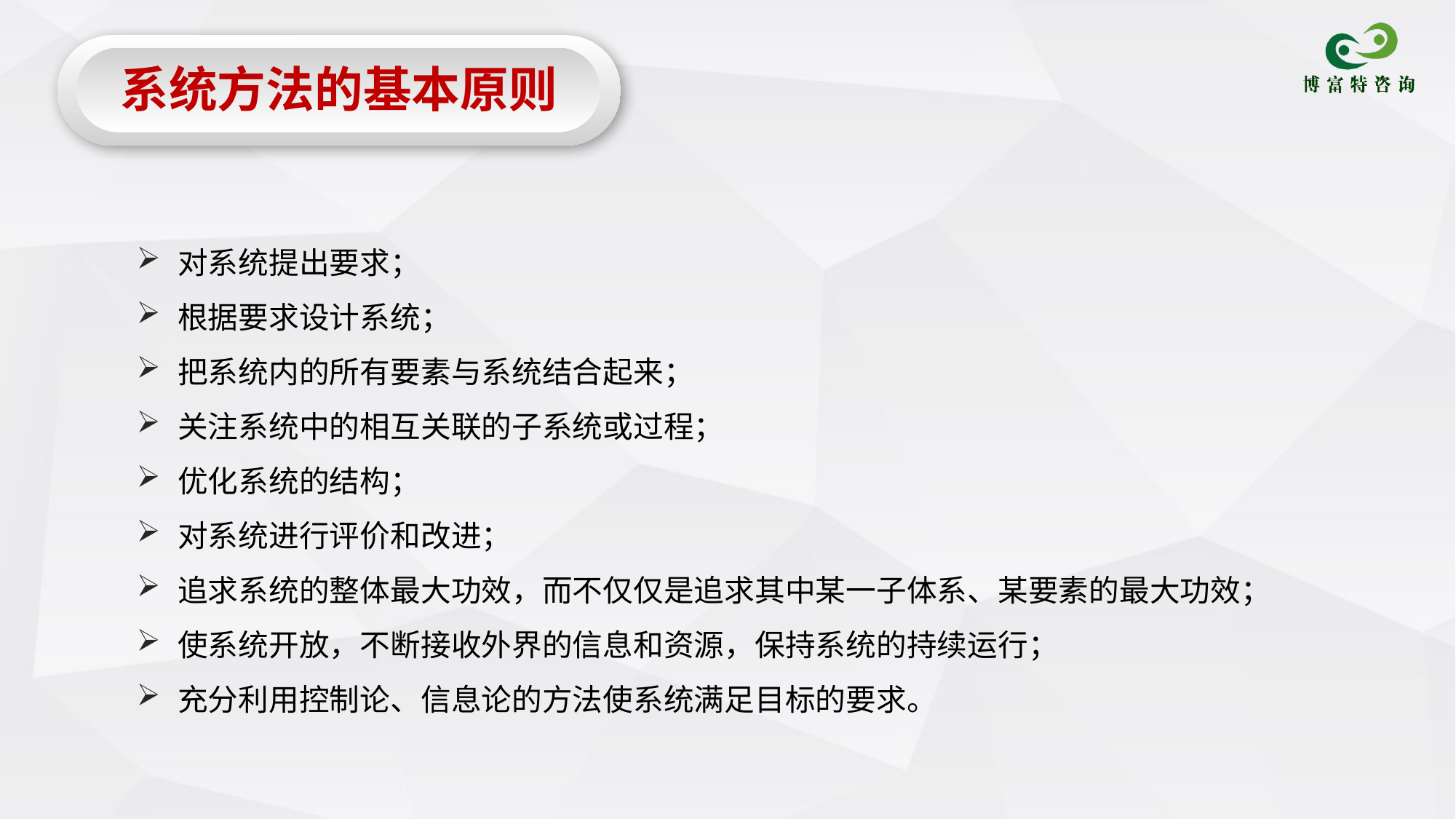

系统方法的基本原则
对系统提出要求；
根据要求设计系统；
把系统内的所有要素与系统结合起来；
关注系统中的相互关联的子系统或过程；
优化系统的结构；
对系统进行评价和改进；
追求系统的整体最大功效，而不仅仅是追求其中某一子体系、某要素的最大功效；
使系统开放，不断接收外界的信息和资源，保持系统的持续运行；
充分利用控制论、信息论的方法使系统满足目标的要求。